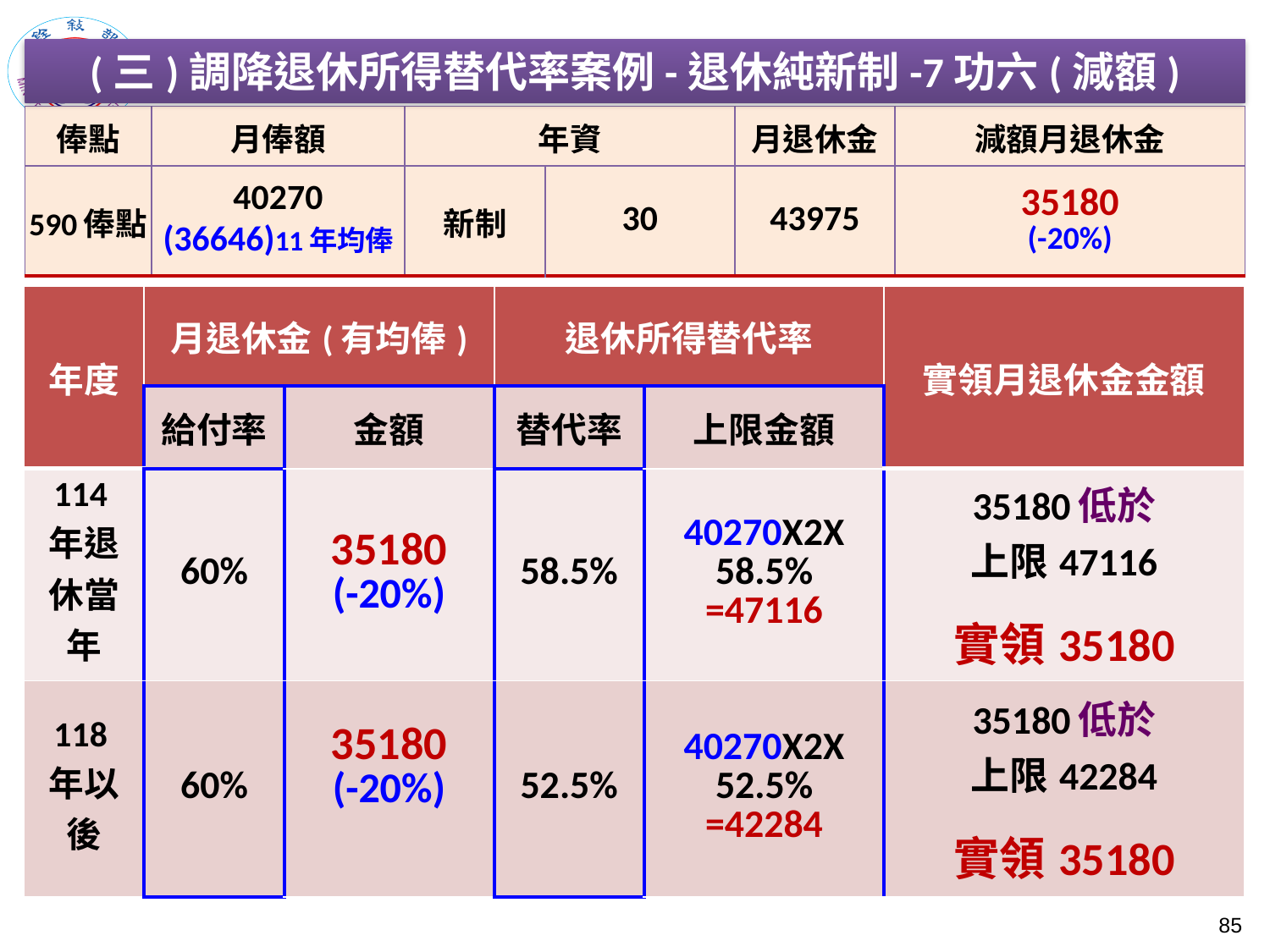

(三)調降退休所得替代率案例-退休純新制-7功六(減額)
| 俸點 | 月俸額 | 年資 |  | 月退休金 | 減額月退休金 |
| --- | --- | --- | --- | --- | --- |
| 590俸點 | 40270 (36646)11年均俸 | 新制 | 30 | 43975 | 35180 (-20%) |
| 年度 | 月退休金(有均俸) |  | 退休所得替代率 |  | 實領月退休金金額 |
| --- | --- | --- | --- | --- | --- |
|  | 給付率 | 金額 | 替代率 | 上限金額 |  |
| 114年退休當年 | 60% | 35180 (-20%) | 58.5% | 40270X2X 58.5% =47116 | 35180低於 上限47116 實領35180 |
| 118年以後 | 60% | 35180 (-20%) | 52.5% | 40270X2X 52.5% =42284 | 35180低於 上限42284 實領35180 |
85